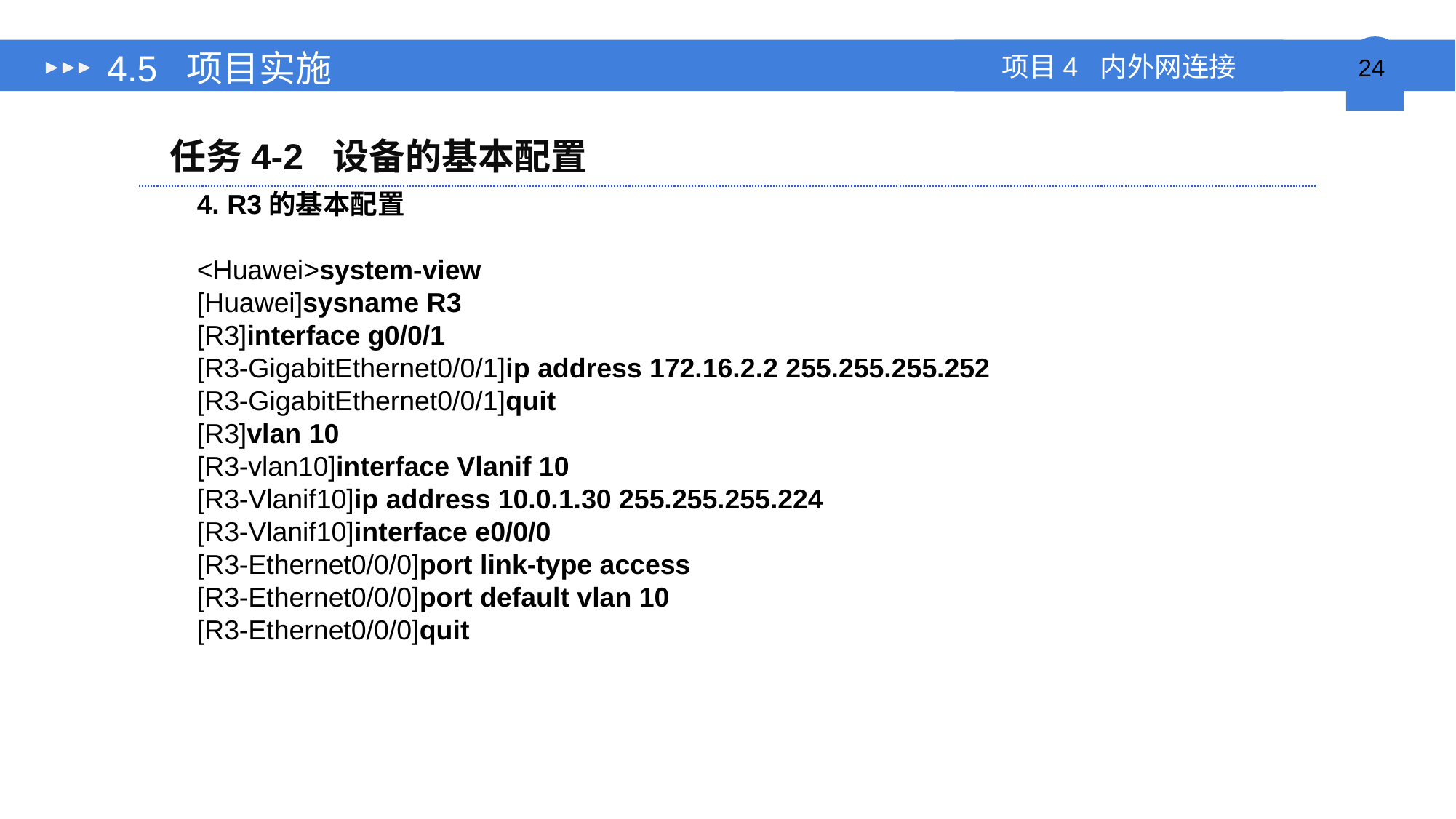

# 4.5  项目实施
任务4-2  设备的基本配置
4. R3的基本配置

<Huawei>system-view
[Huawei]sysname R3
[R3]interface g0/0/1
[R3-GigabitEthernet0/0/1]ip address 172.16.2.2 255.255.255.252
[R3-GigabitEthernet0/0/1]quit
[R3]vlan 10
[R3-vlan10]interface Vlanif 10
[R3-Vlanif10]ip address 10.0.1.30 255.255.255.224
[R3-Vlanif10]interface e0/0/0
[R3-Ethernet0/0/0]port link-type access
[R3-Ethernet0/0/0]port default vlan 10
[R3-Ethernet0/0/0]quit